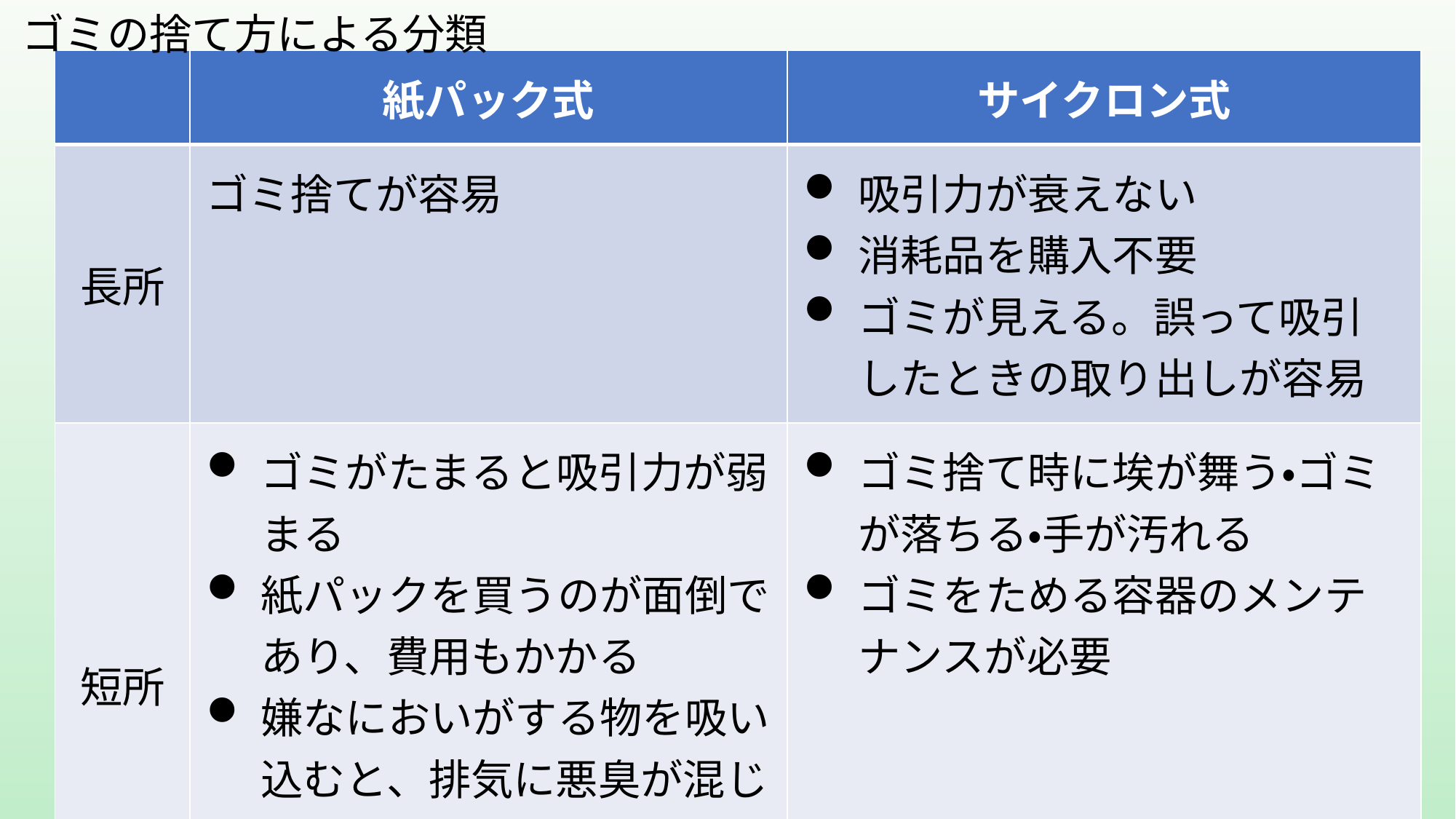

ゴミの捨て方による分類
|  | 紙パック式 | サイクロン式 |
| --- | --- | --- |
| 長所 | ゴミ捨てが容易 | 吸引力が衰えない 消耗品を購入不要 ゴミが見える。誤って吸引したときの取り出しが容易 |
| 短所 | ゴミがたまると吸引力が弱まる 紙パックを買うのが面倒であり、費用もかかる 嫌なにおいがする物を吸い込むと、排気に悪臭が混じる。解消するには紙パックの交換が必要。 | ゴミ捨て時に埃が舞う・ゴミが落ちる・手が汚れる ゴミをためる容器のメンテナンスが必要 |